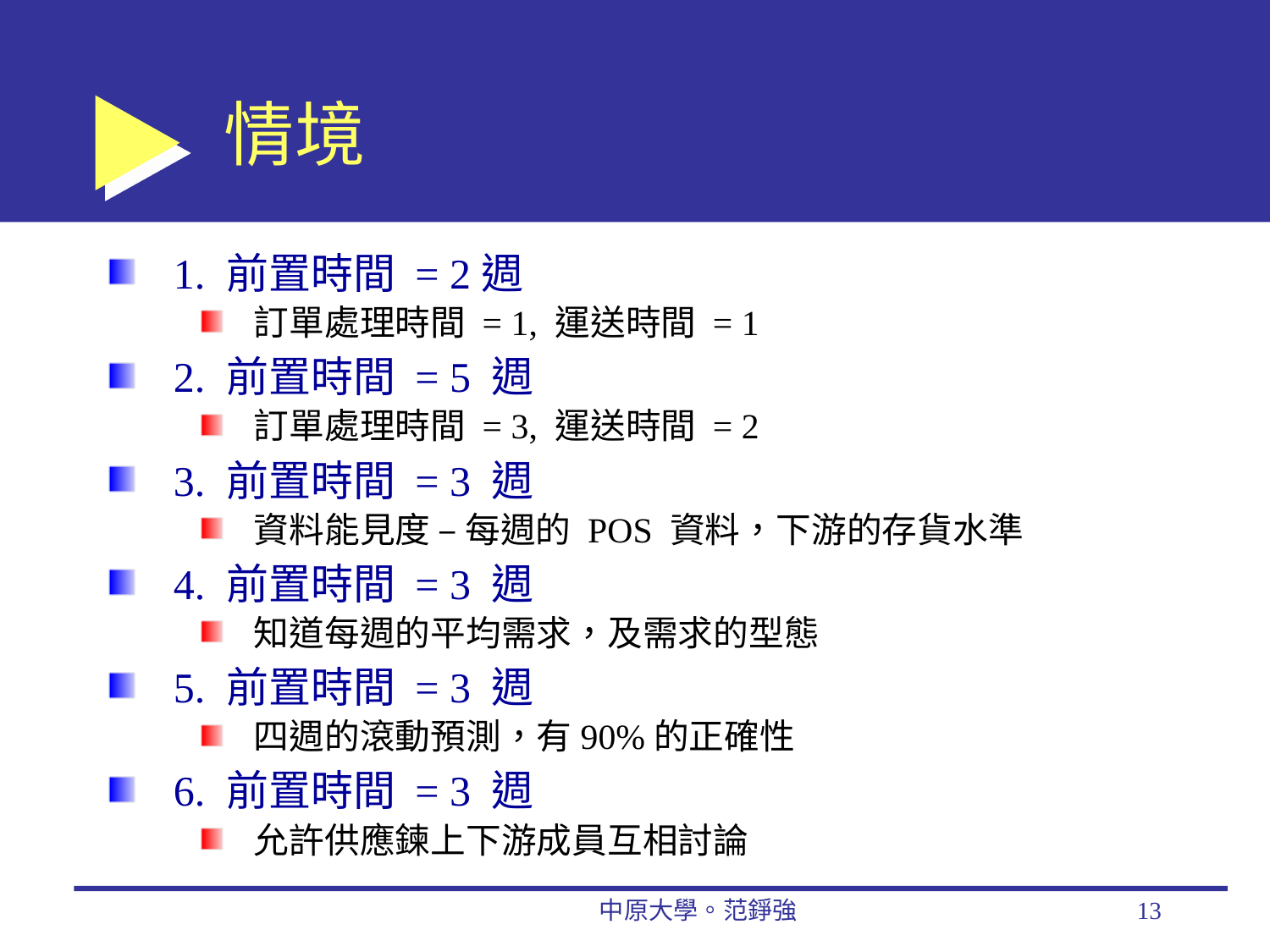

# 情境
1. 前置時間 = 2週
訂單處理時間 = 1, 運送時間 = 1
2. 前置時間 = 5 週
訂單處理時間 = 3, 運送時間 = 2
3. 前置時間 = 3 週
資料能見度 – 每週的 POS 資料，下游的存貨水準
4. 前置時間 = 3 週
知道每週的平均需求，及需求的型態
5. 前置時間 = 3 週
四週的滾動預測，有90%的正確性
6. 前置時間 = 3 週
允許供應鍊上下游成員互相討論

中原大學。范錚強
13